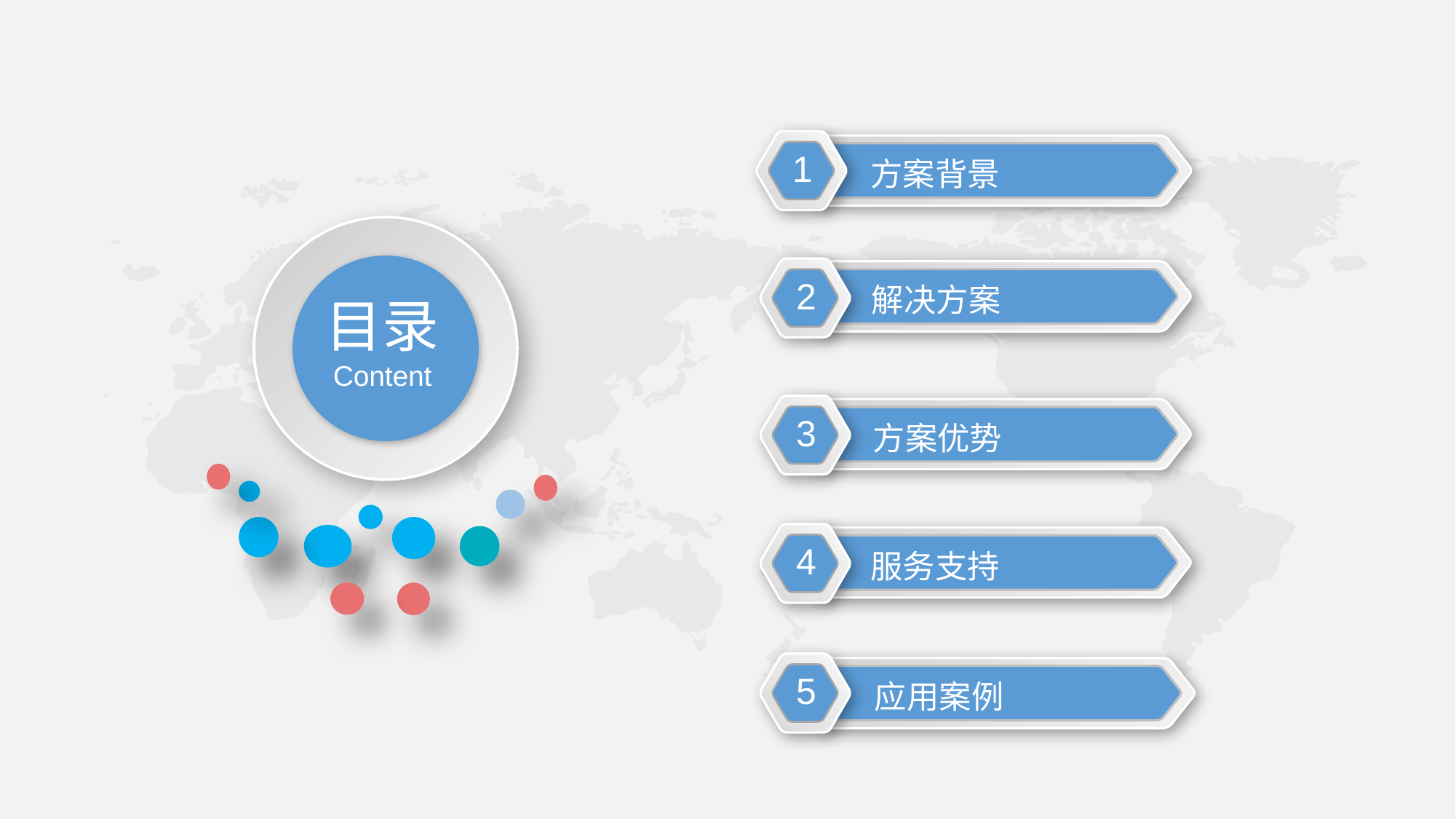

1

方案背景

目录
Content

2

解决方案

3

方案优势

4

服务支持

5

应用案例